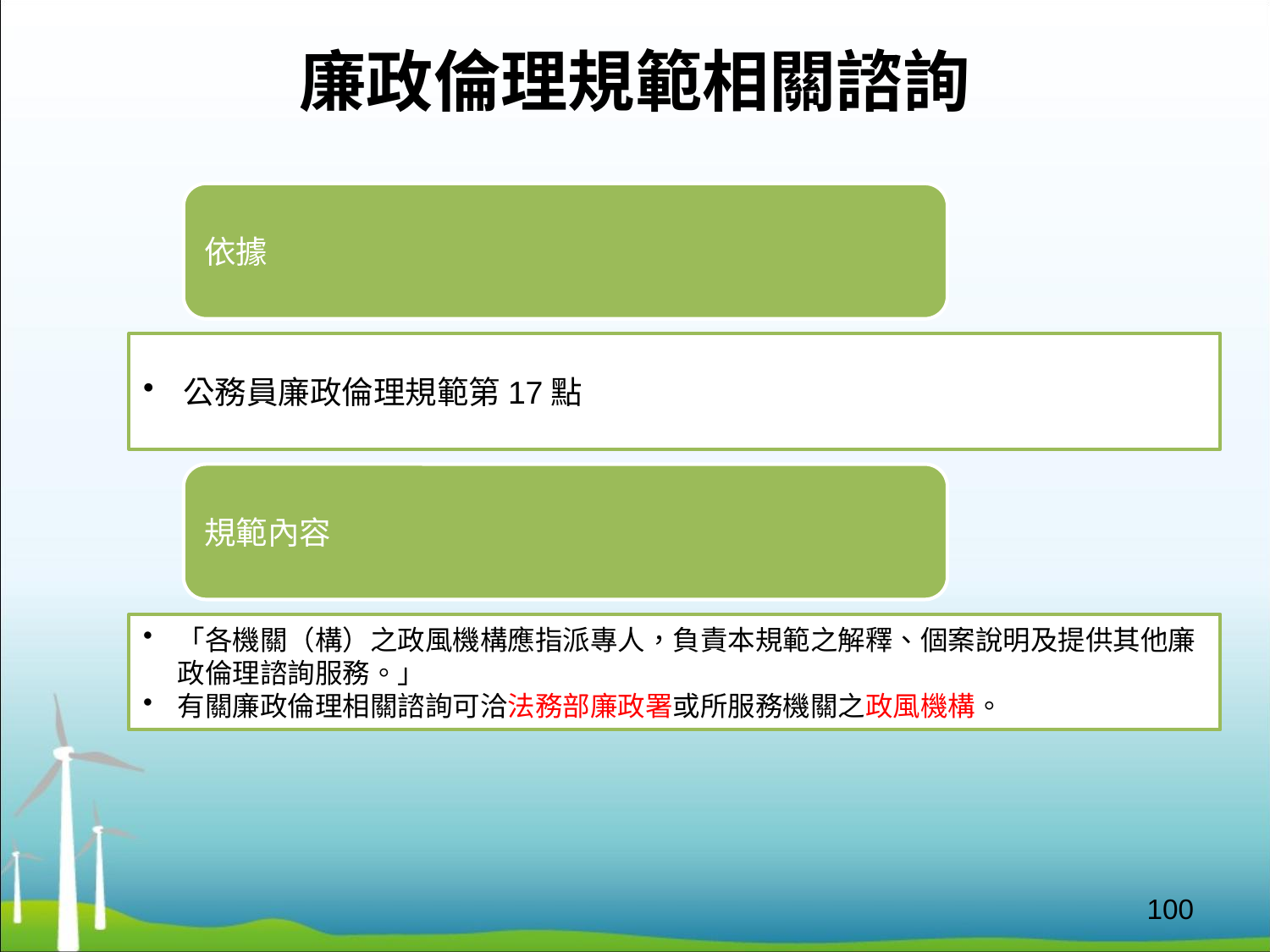

# 廉政倫理規範相關諮詢
依據
公務員廉政倫理規範第17點
規範內容
「各機關（構）之政風機構應指派專人，負責本規範之解釋、個案說明及提供其他廉政倫理諮詢服務。」
有關廉政倫理相關諮詢可洽法務部廉政署或所服務機關之政風機構。
100